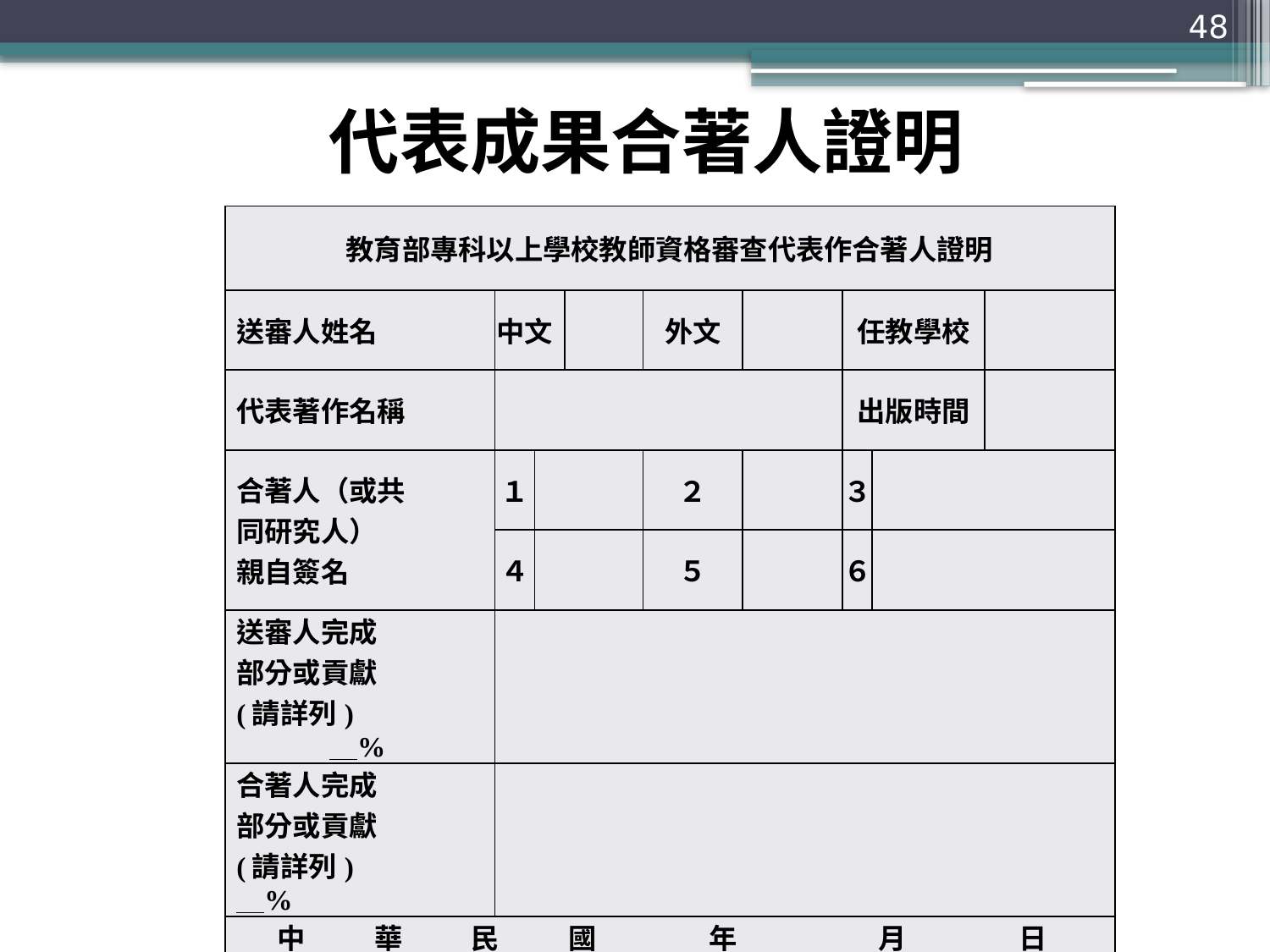

48
# 代表成果合著人證明
| 教育部專科以上學校教師資格審查代表作合著人證明 |  |  |  |  |  |  |  |  |
| --- | --- | --- | --- | --- | --- | --- | --- | --- |
| 送審人姓名 | 中文 |  |  | 外文 |  | 任教學校 |  |  |
| 代表著作名稱 |  |  |  |  |  | 出版時間 |  |  |
| 合著人（或共 同研究人） 親自簽名 | １ |  |  | ２ |  | ３ |  |  |
|  | ４ |  |  | ５ |  | ６ |  |  |
| 送審人完成 部分或貢獻 (請詳列) % |  |  |  |  |  |  |  |  |
| 合著人完成 部分或貢獻 (請詳列) % |  |  |  |  |  |  |  |  |
| 中　 　華 　　民 　　國　　　　年　　　　　月　　　　日 |  |  |  |  |  |  |  |  |